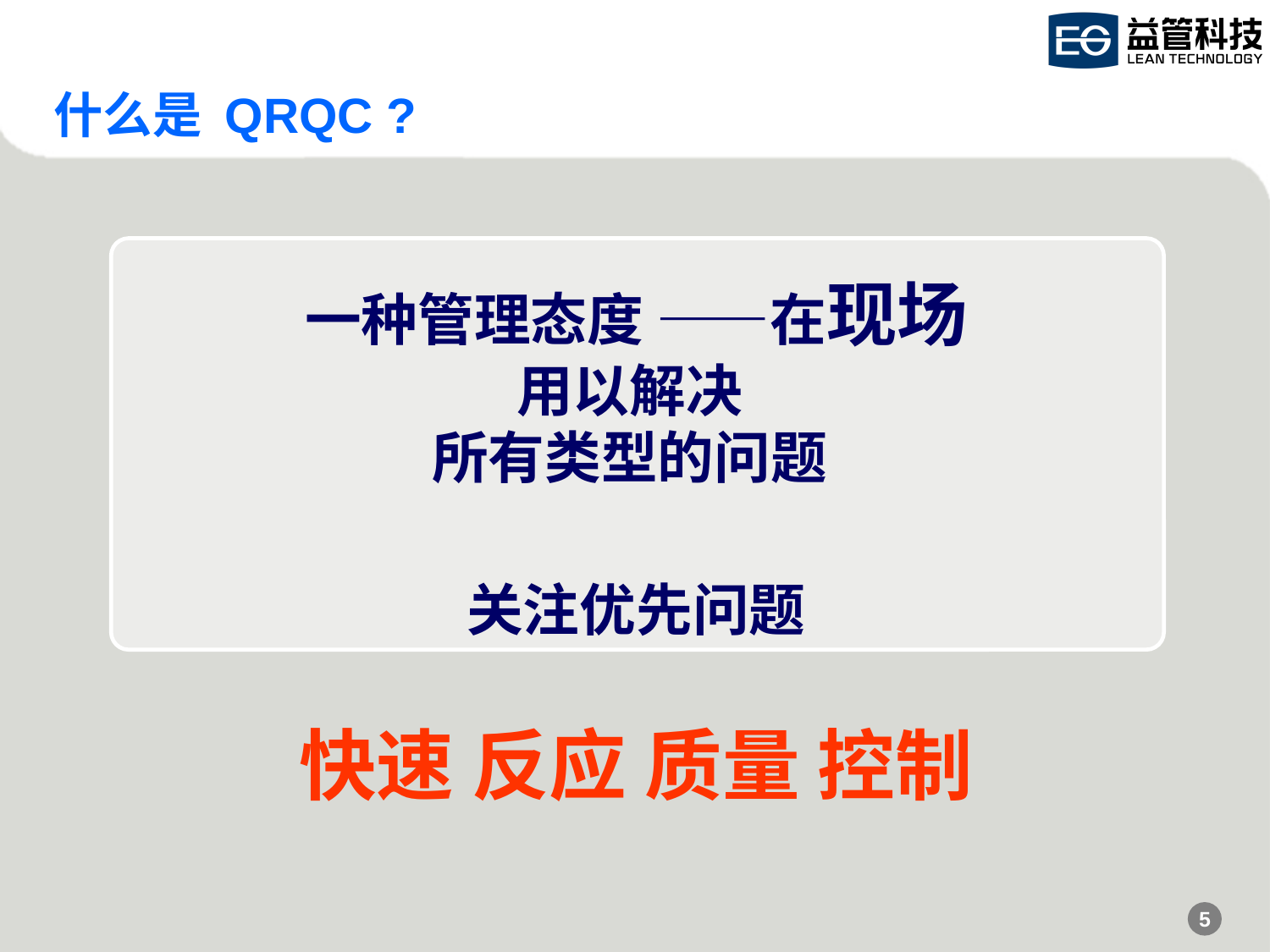

# 什么是 QRQC ?

一种管理态度 ——在现场
用以解决
所有类型的问题

关注优先问题
快速 反应 质量 控制